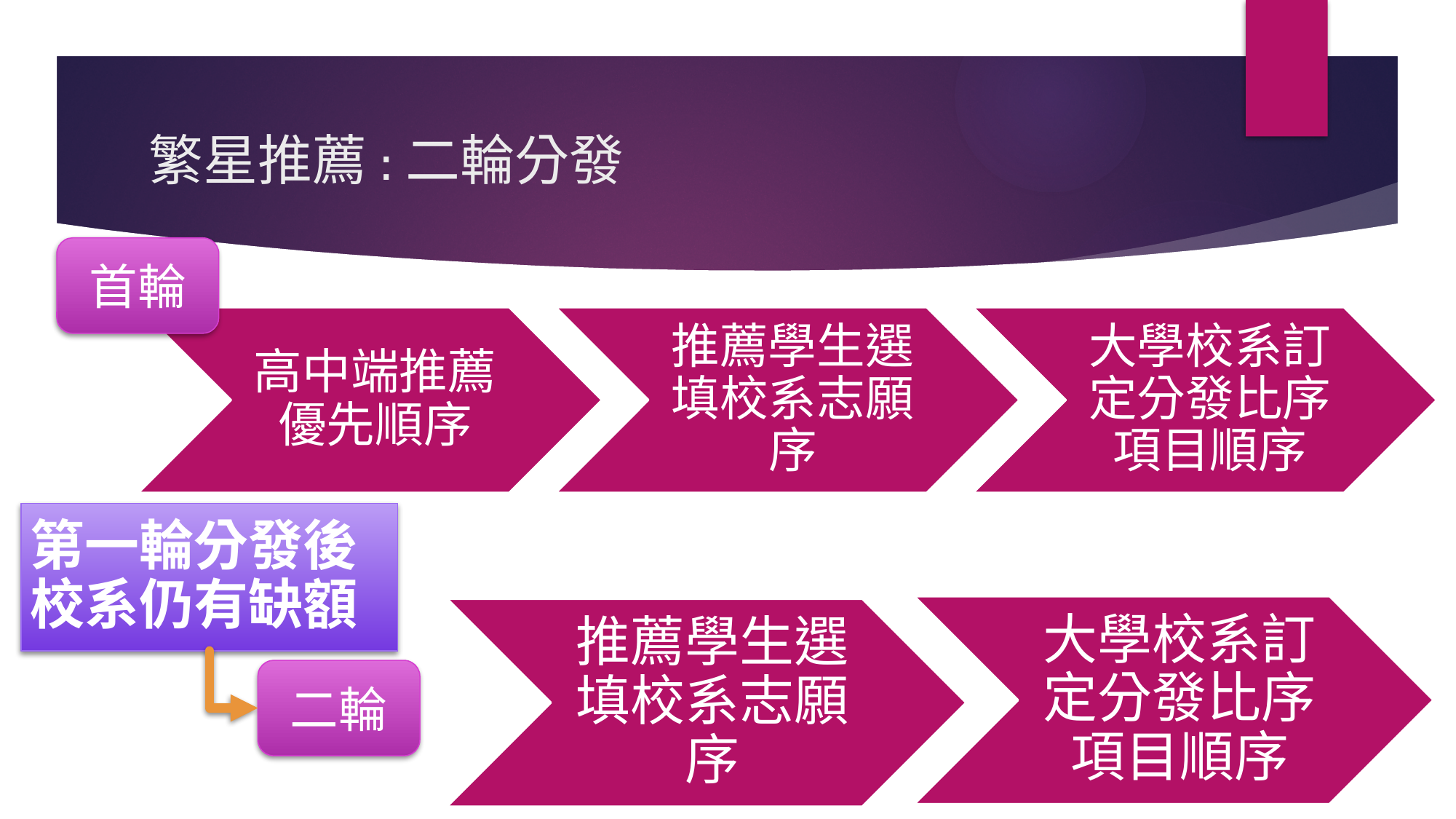

# 繁星推薦:二輪分發
高中端推薦優先順序
推薦學生選填校系志願序
大學校系訂定分發比序項目順序
首輪
第一輪分發後校系仍有缺額
推薦學生選填校系志願序
大學校系訂定分發比序項目順序
二輪